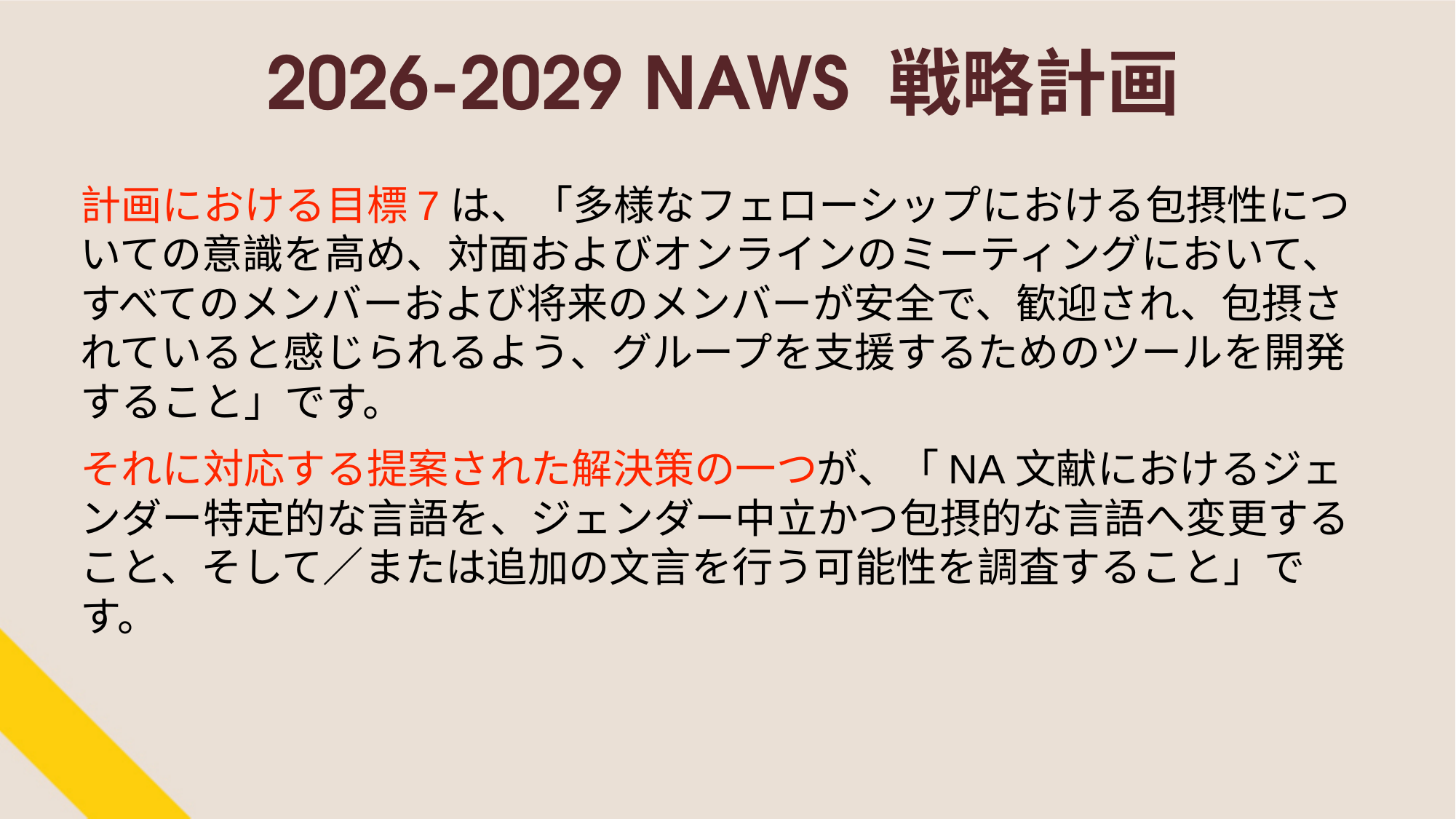

2026-2029 NAWS 戦略計画

計画における目標7は、「多様なフェローシップにおける包摂性についての意識を高め、対面およびオンラインのミーティングにおいて、すべてのメンバーおよび将来のメンバーが安全で、歓迎され、包摂されていると感じられるよう、グループを支援するためのツールを開発すること」です。
それに対応する提案された解決策の一つが、「NA文献におけるジェンダー特定的な言語を、ジェンダー中立かつ包摂的な言語へ変更すること、そして／または追加の文言を行う可能性を調査すること」です。